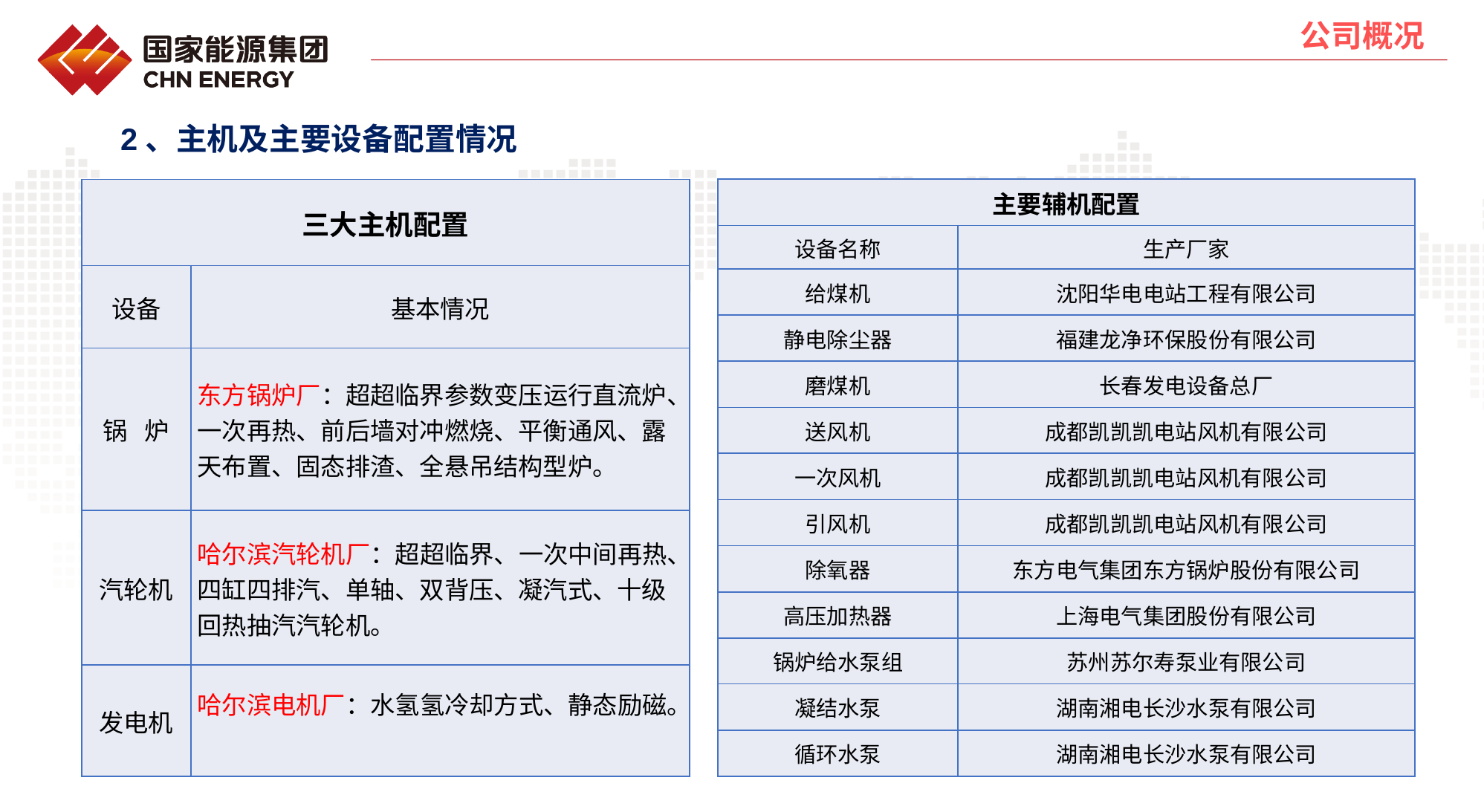

# 公司概况
2、主机及主要设备配置情况
| 主要辅机配置 |  |
| --- | --- |
| 设备名称 | 生产厂家 |
| 给煤机 | 沈阳华电电站工程有限公司 |
| 静电除尘器 | 福建龙净环保股份有限公司 |
| 磨煤机 | 长春发电设备总厂 |
| 送风机 | 成都凯凯凯电站风机有限公司 |
| 一次风机 | 成都凯凯凯电站风机有限公司 |
| 引风机 | 成都凯凯凯电站风机有限公司 |
| 除氧器 | 东方电气集团东方锅炉股份有限公司 |
| 高压加热器 | 上海电气集团股份有限公司 |
| 锅炉给水泵组 | 苏州苏尔寿泵业有限公司 |
| 凝结水泵 | 湖南湘电长沙水泵有限公司 |
| 循环水泵 | 湖南湘电长沙水泵有限公司 |
| 三大主机配置 |  |
| --- | --- |
| 设备 | 基本情况 |
| 锅 炉 | 东方锅炉厂：超超临界参数变压运行直流炉、一次再热、前后墙对冲燃烧、平衡通风、露天布置、固态排渣、全悬吊结构型炉。 |
| 汽轮机 | 哈尔滨汽轮机厂：超超临界、一次中间再热、四缸四排汽、单轴、双背压、凝汽式、十级回热抽汽汽轮机。 |
| 发电机 | 哈尔滨电机厂：水氢氢冷却方式、静态励磁。 |